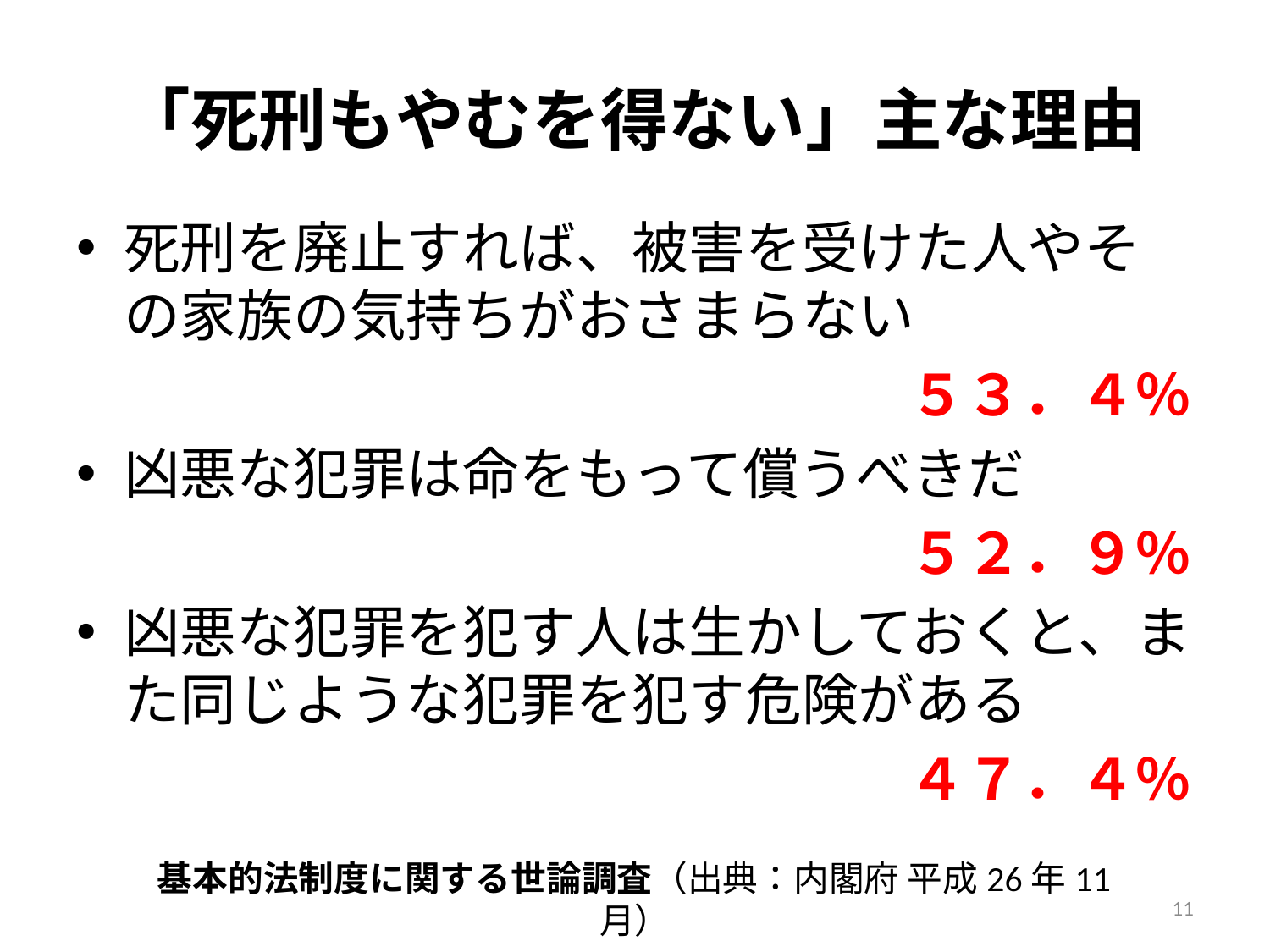

# 「死刑もやむを得ない」主な理由
死刑を廃止すれば、被害を受けた人やその家族の気持ちがおさまらない
　５３．４％
凶悪な犯罪は命をもって償うべきだ
　５２．９％
凶悪な犯罪を犯す人は生かしておくと、また同じような犯罪を犯す危険がある
４７．４％
基本的法制度に関する世論調査（出典：内閣府 平成26年11月）
11